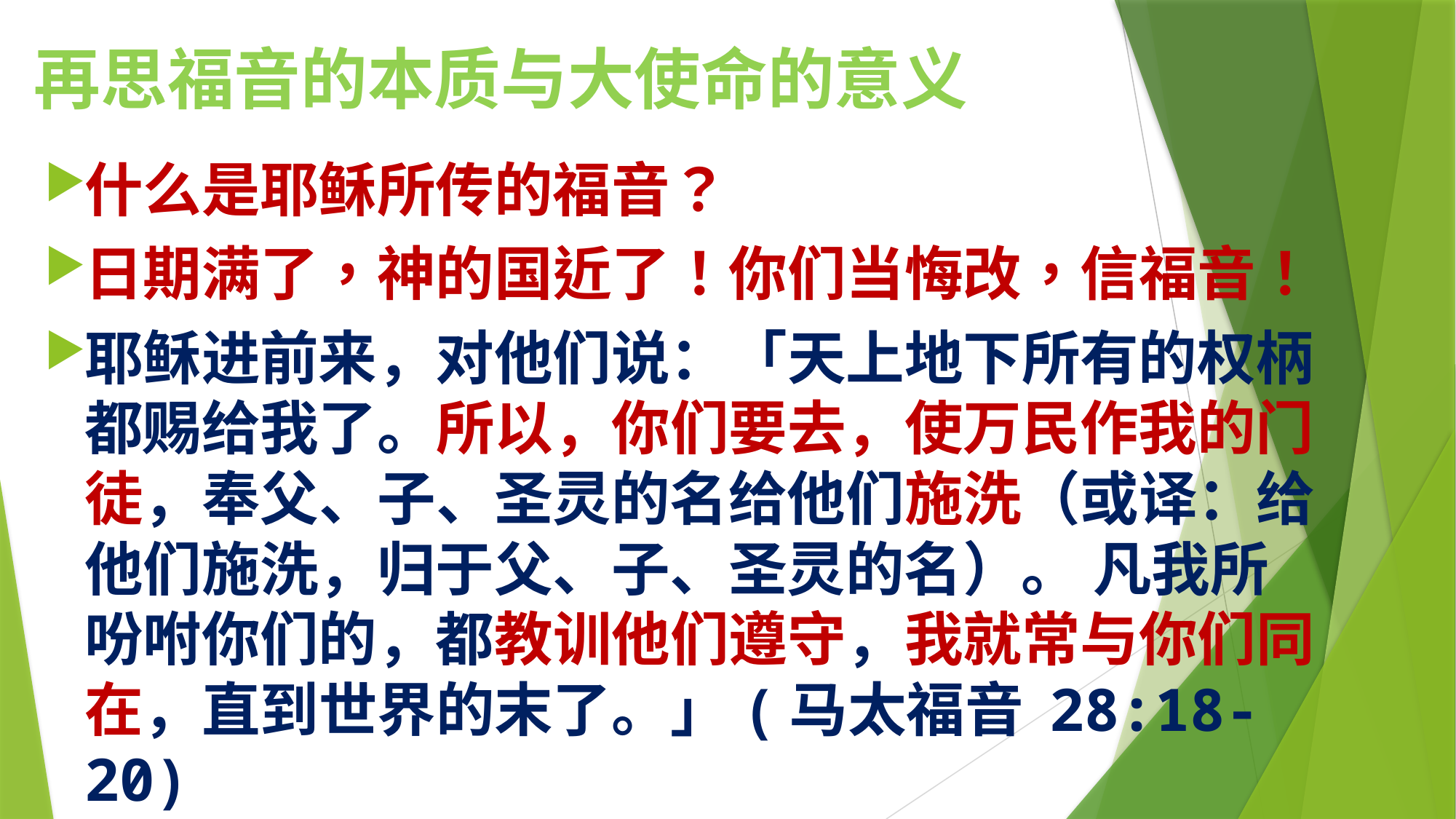

# 再思福音的本质与大使命的意义
什么是耶稣所传的福音？
日期满了，神的国近了！你们当悔改，信福音！
耶稣进前来，对他们说：「天上地下所有的权柄都赐给我了。所以，你们要去，使万民作我的门徒，奉父、子、圣灵的名给他们施洗（或译：给他们施洗，归于父、子、圣灵的名）。 凡我所吩咐你们的，都教训他们遵守，我就常与你们同在，直到世界的末了。」(马太福音 28:18-20)